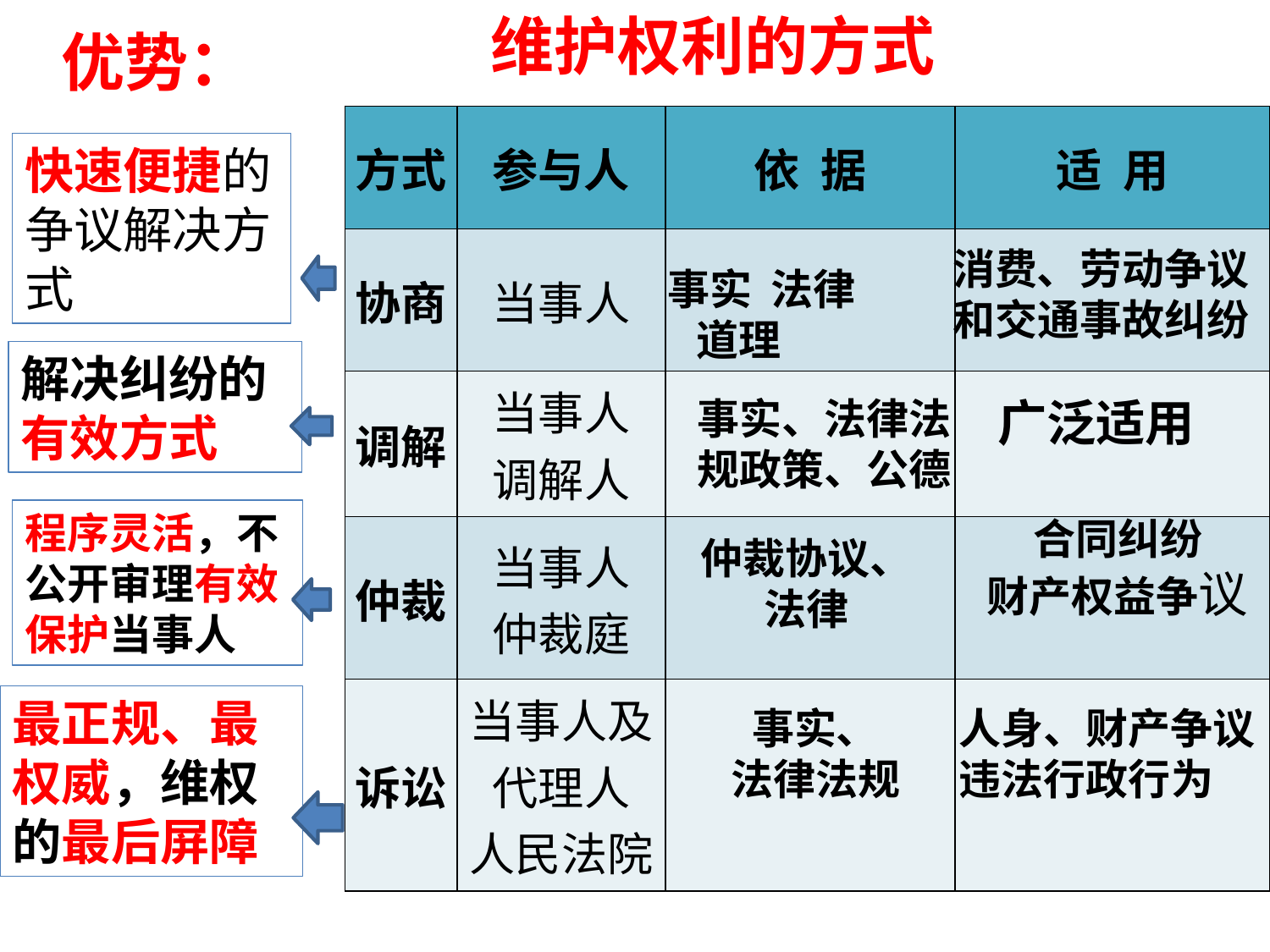

维护权利的方式
优势：
| 方式 | 参与人 | 依 据 | 适 用 |
| --- | --- | --- | --- |
| 协商 | 当事人 |  |  |
| 调解 | 当事人 调解人 |  |  |
| 仲裁 | 当事人 仲裁庭 |  |  |
| 诉讼 | 当事人及代理人 人民法院 |  |  |
快速便捷的争议解决方式
消费、劳动争议和交通事故纠纷

事实  法律
  道理
解决纠纷的有效方式
事实、法律法规政策、公德
广泛适用

程序灵活，不公开审理有效保护当事人
合同纠纷
财产权益争议

仲裁协议、
法律

最正规、最权威，维权的最后屏障
事实、
法律法规
人身、财产争议违法行政行为